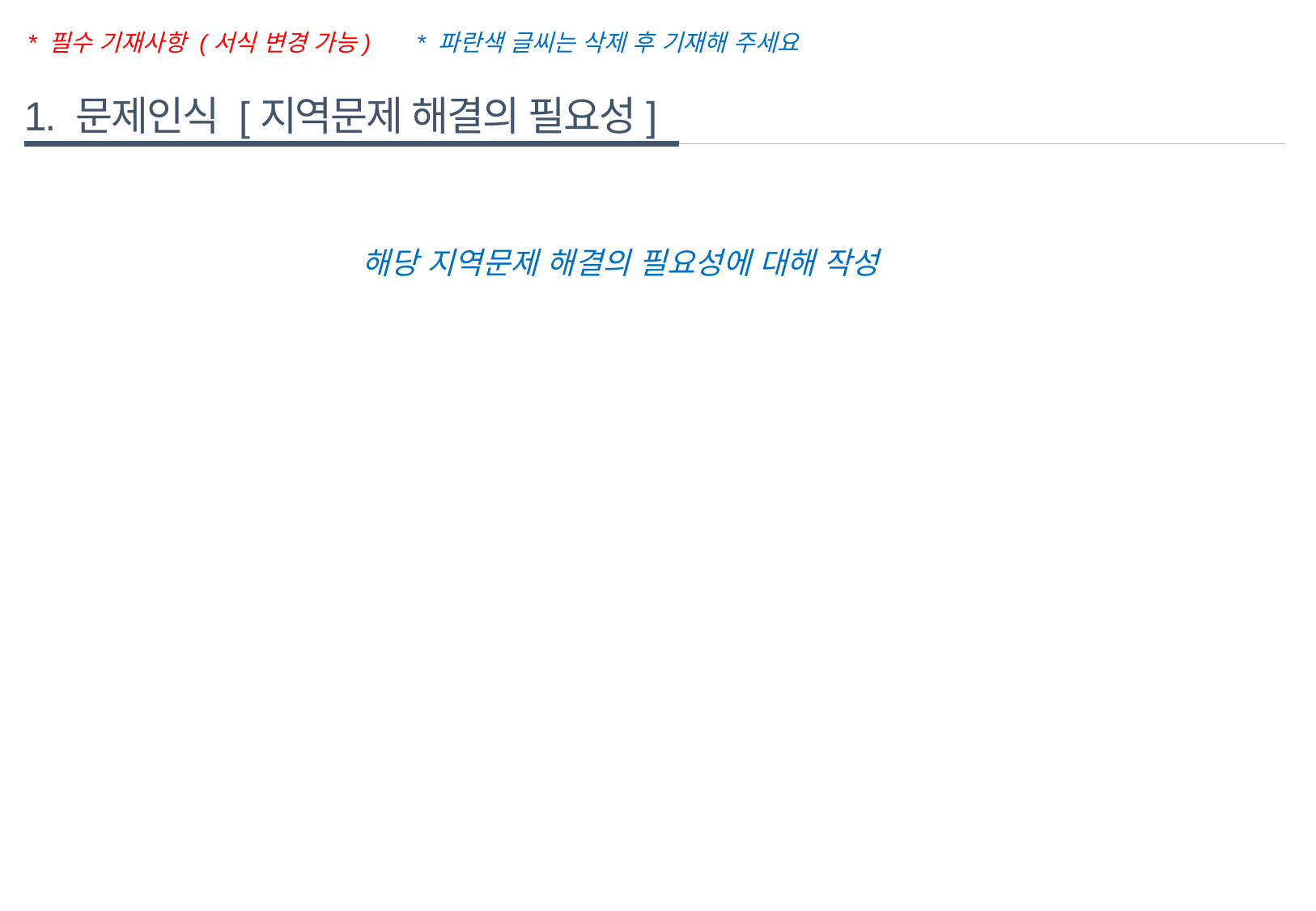

* 필수 기재사항 (서식 변경 가능)
* 파란색 글씨는 삭제 후 기재해 주세요
1. 문제인식 [지역문제 해결의 필요성]
해당 지역문제 해결의 필요성에 대해 작성